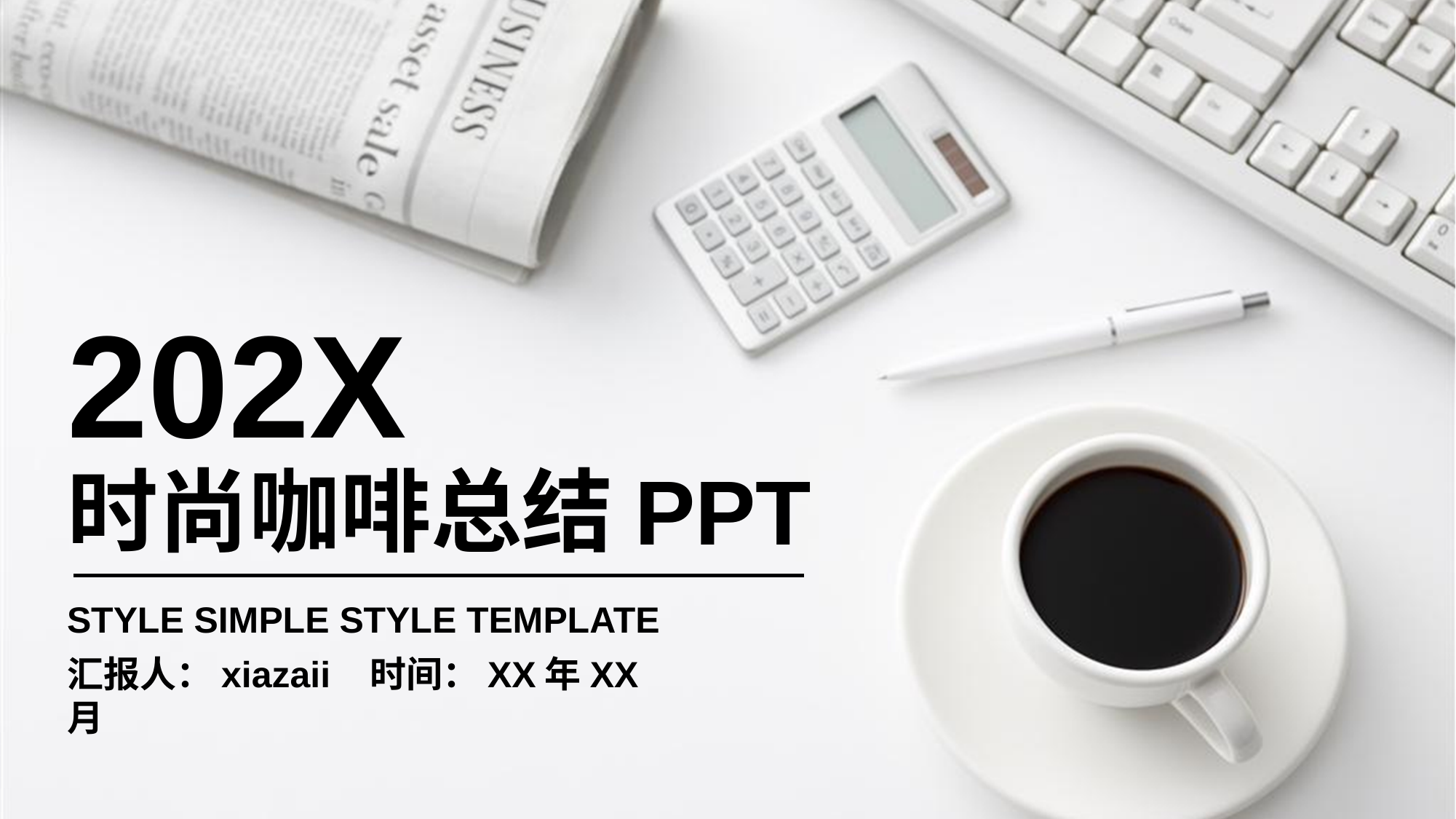

202X
时尚咖啡总结PPT
STYLE SIMPLE STYLE TEMPLATE
汇报人：xiazaii   时间：XX年XX月